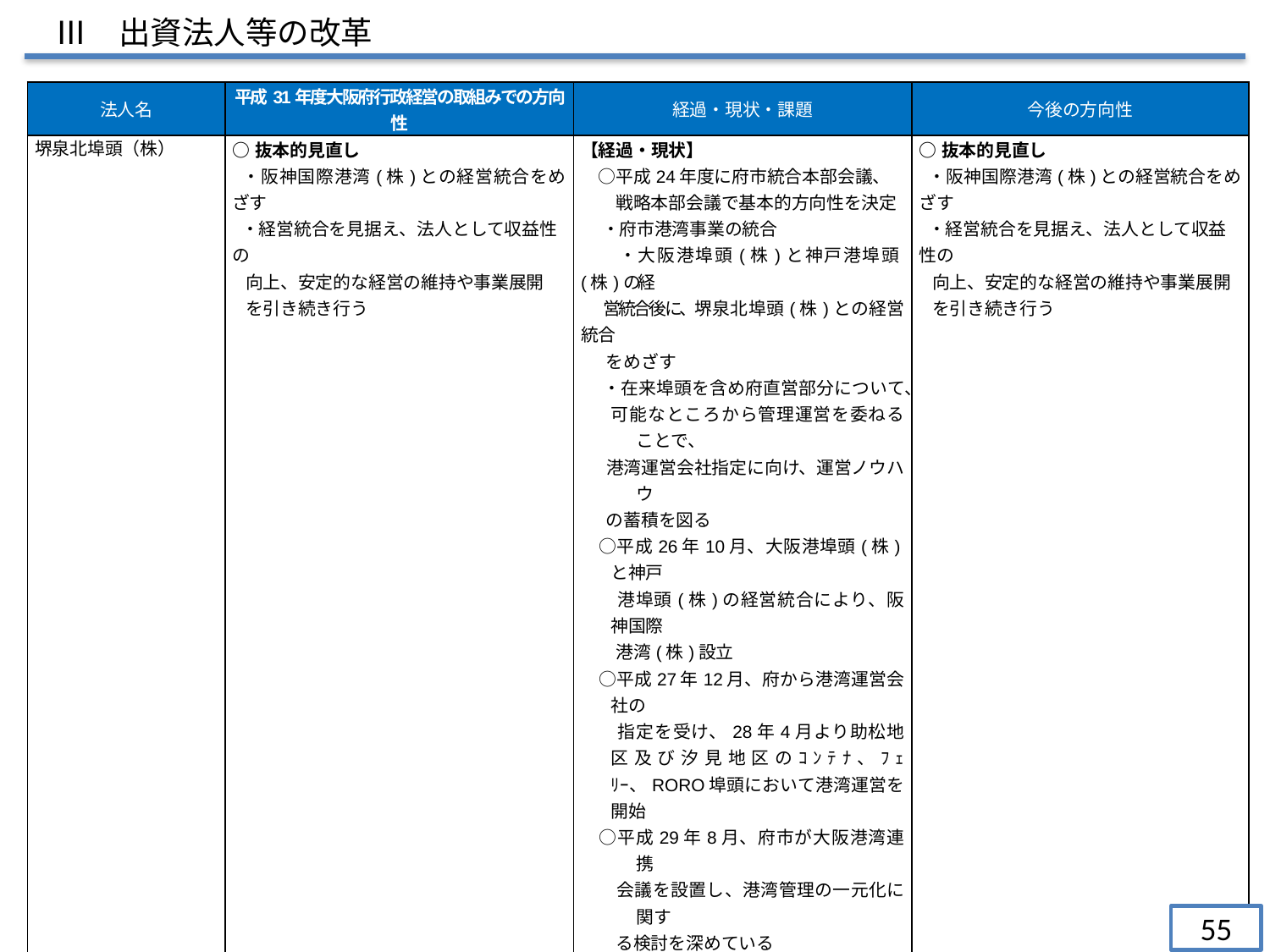

Ⅲ　出資法人等の改革
| 法人名 | 平成31年度大阪府行政経営の取組みでの方向性 | 経過・現状・課題 | 今後の方向性 |
| --- | --- | --- | --- |
| 堺泉北埠頭（株） | ○抜本的見直し ・阪神国際港湾(株)との経営統合をめざす ・経営統合を見据え、法人として収益性の 向上、安定的な経営の維持や事業展開 を引き続き行う | 【経過・現状】 　○平成24年度に府市統合本部会議、 　　戦略本部会議で基本的方向性を決定 ・府市港湾事業の統合 　　・大阪港埠頭(株)と神戸港埠頭(株)の経 営統合後に、堺泉北埠頭(株)との経営統合 をめざす ・在来埠頭を含め府直営部分について、 可能なところから管理運営を委ねることで、 港湾運営会社指定に向け、運営ノウハウ の蓄積を図る 　○平成26年10月、大阪港埠頭(株)と神戸 　　港埠頭(株)の経営統合により、阪神国際 　　港湾(株)設立 　○平成27年12月、府から港湾運営会社の 　　指定を受け、28年4月より助松地区及び汐見地区のｺﾝﾃﾅ、ﾌｪﾘｰ、RORO埠頭において港湾運営を開始 　○平成29年8月、府市が大阪港湾連携 　　会議を設置し、港湾管理の一元化に関す 　　る検討を深めている 　○平成30年4月より、府から一部の府営上 　　屋について事業移管を受け、既存の自社 　　上屋と併せ上屋の一元管理を実施 　○令和元年8月、副首都推進本部会議に 　　おいて、府市港湾管理の一元化については、 　　令和2年10月の業務開始をめざすことを確 　　認 【課　題】 　○安定的な利益の確保 　○老朽化した施設等の計画的な更新・修繕 | ○抜本的見直し ・阪神国際港湾(株)との経営統合をめざす ・経営統合を見据え、法人として収益性の 向上、安定的な経営の維持や事業展開 を引き続き行う |
55